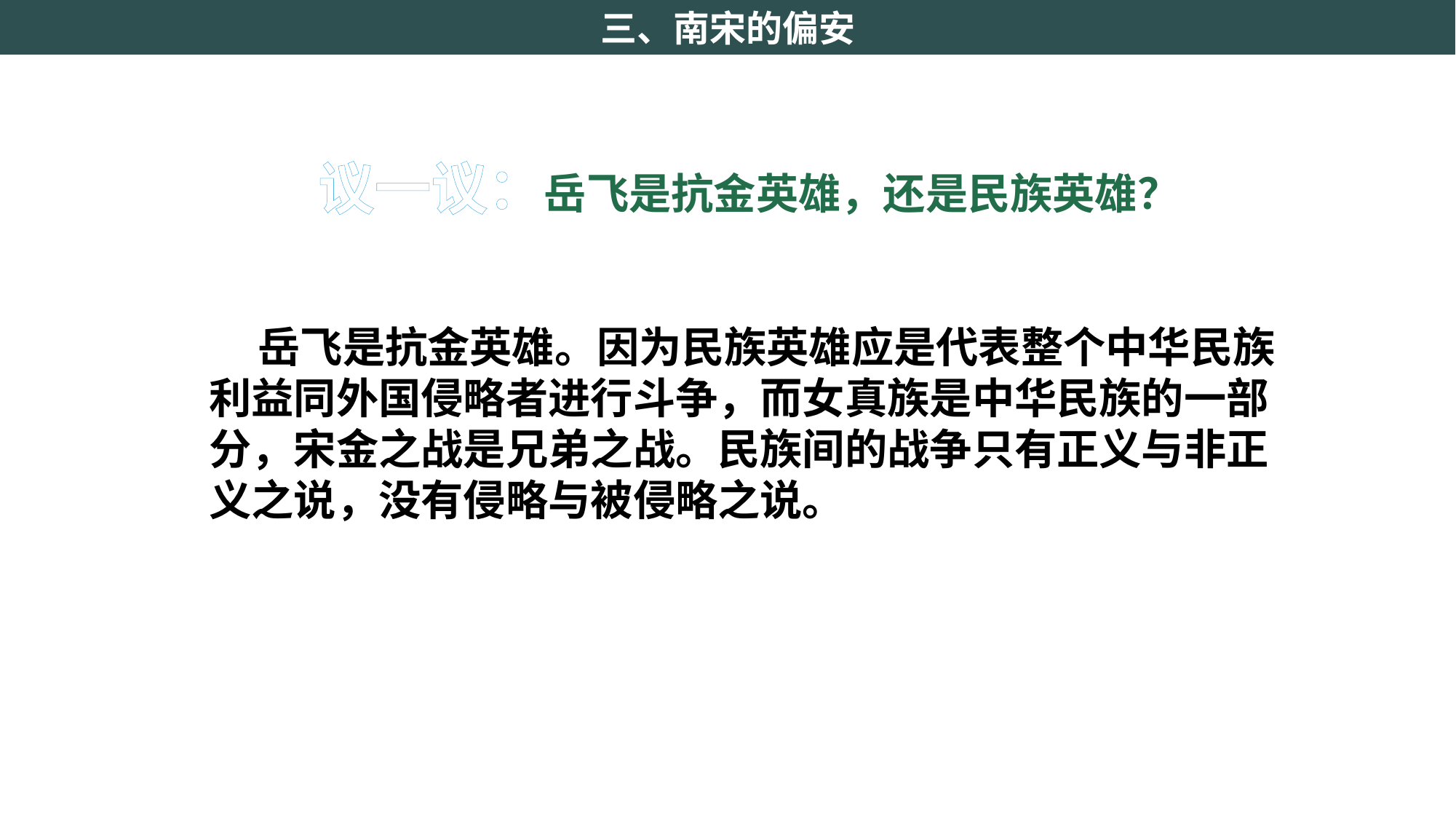

三、南宋的偏安
议一议：岳飞是抗金英雄，还是民族英雄？
    岳飞是抗金英雄。因为民族英雄应是代表整个中华民族利益同外国侵略者进行斗争，而女真族是中华民族的一部分，宋金之战是兄弟之战。民族间的战争只有正义与非正义之说，没有侵略与被侵略之说。